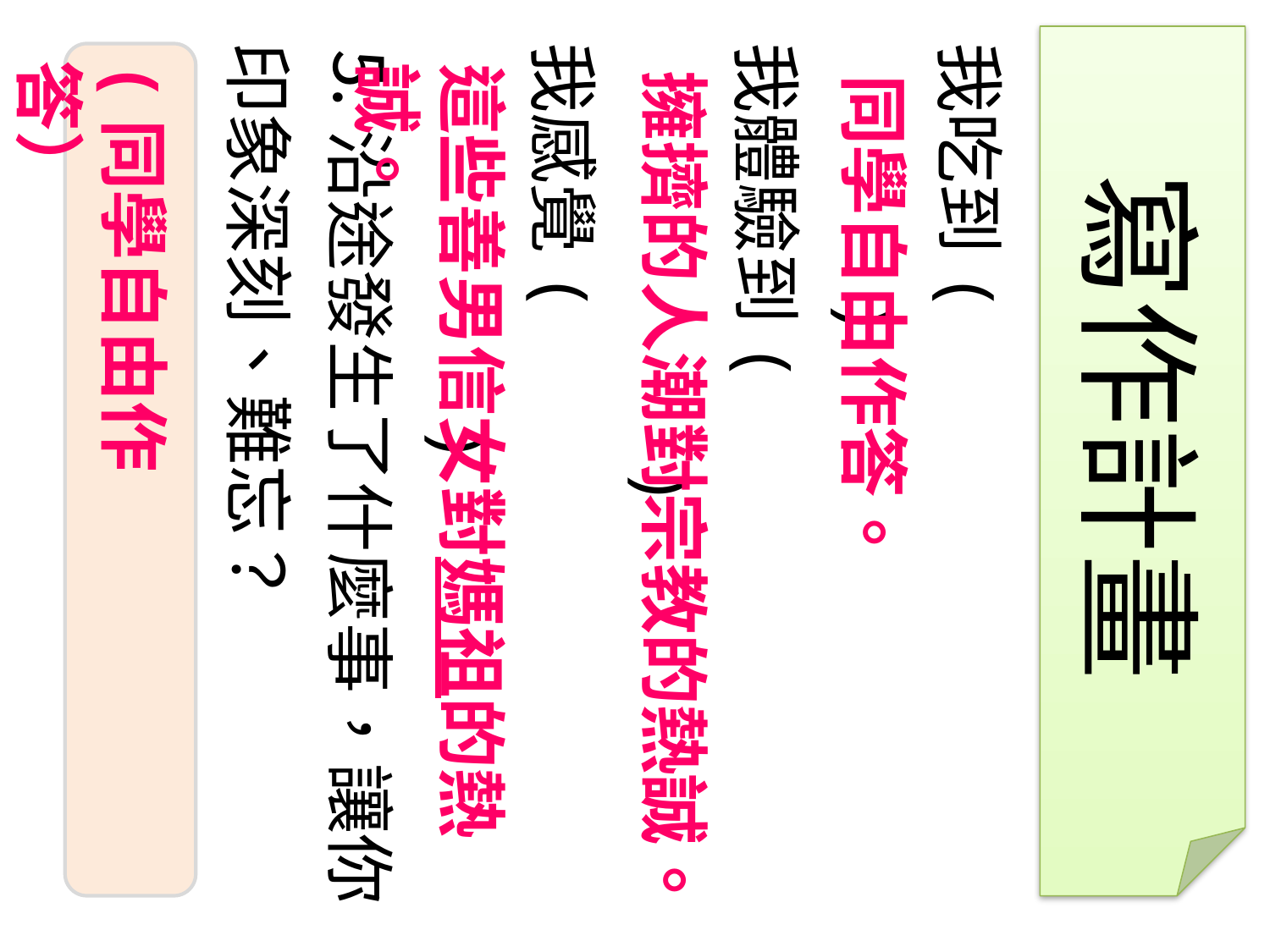

寫作計畫
我吃到(                     )
我體驗到(                        )
我感覺(                        )
⒌沿途發生了什麼事，讓你印象深刻、難忘？

(同學自由作答）
這些善男信女對媽祖的熱誠。
擁擠的人潮對宗教的熱誠。
同學自由作答。